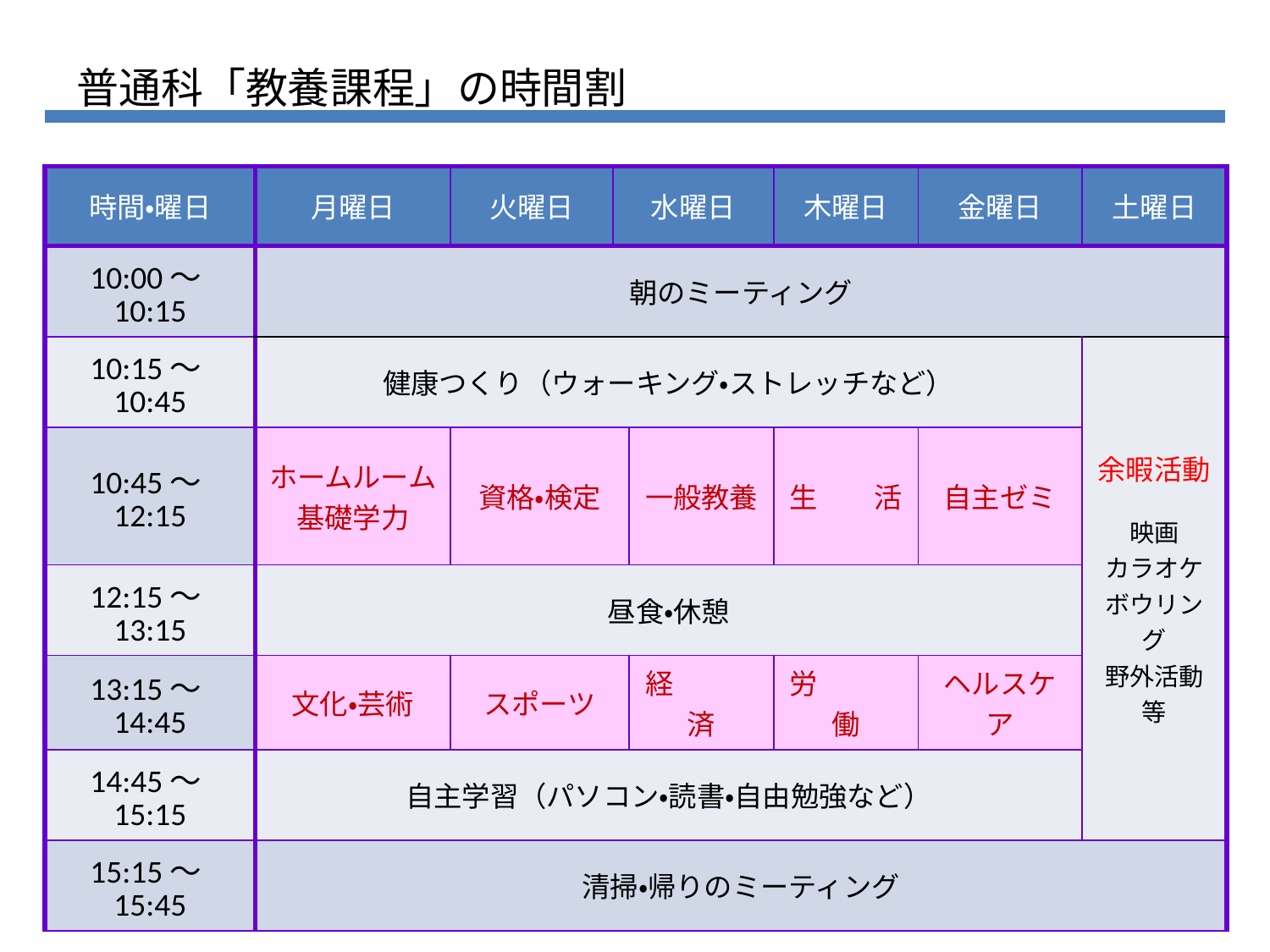

# 普通科「教養課程」の時間割
| 時間・曜日 | 月曜日 | 火曜日 | 水曜日 |  | 木曜日 | 金曜日 | 土曜日 |
| --- | --- | --- | --- | --- | --- | --- | --- |
| 10:00～10:15 | 朝のミーティング |  |  |  |  |  |  |
| 10:15～10:45 | 健康つくり（ウォーキング・ストレッチなど） |  |  |  |  |  | 余暇活動 映画 カラオケ ボウリング 野外活動 等 |
| 10:45～12:15 | ホームルーム 基礎学力 | 資格・検定 |  | 一般教養 | 生　　活 | 自主ゼミ |  |
| 12:15～13:15 | 昼食・休憩 |  |  |  |  |  |  |
| 13:15～14:45 | 文化・芸術 | スポーツ |  | 経　　　済 | 労　　　働 | ヘルスケア |  |
| 14:45～15:15 | 自主学習（パソコン・読書・自由勉強など） |  |  |  |  |  |  |
| 15:15～15:45 | 清掃・帰りのミーティング |  |  |  |  |  |  |